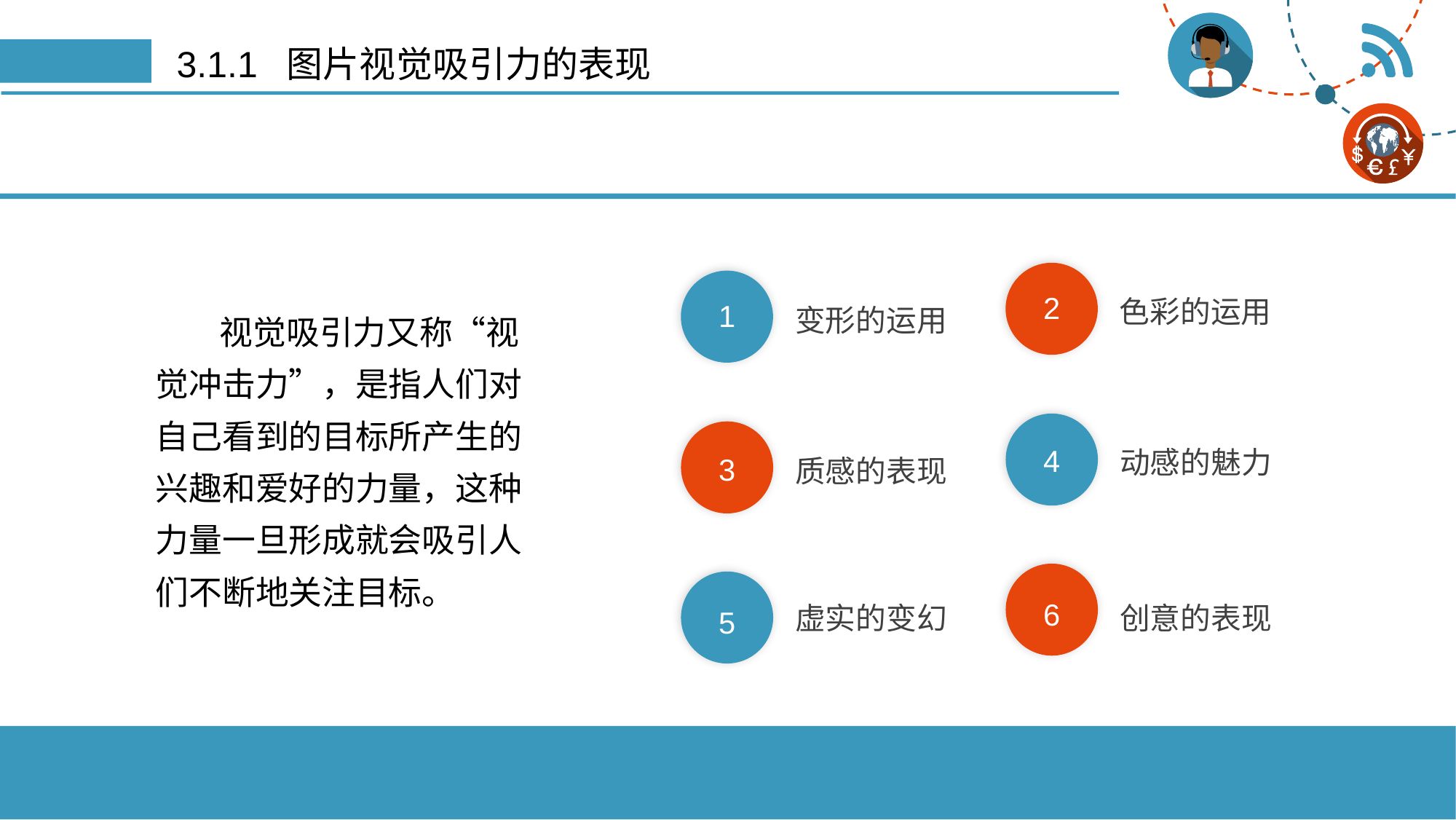

# 3.1.1  图片视觉吸引力的表现

2
色彩的运用

1
变形的运用
视觉吸引力又称“视觉冲击力”，是指人们对自己看到的目标所产生的兴趣和爱好的力量，这种力量一旦形成就会吸引人们不断地关注目标。

4
动感的魅力

3
质感的表现

6
创意的表现

5
虚实的变幻